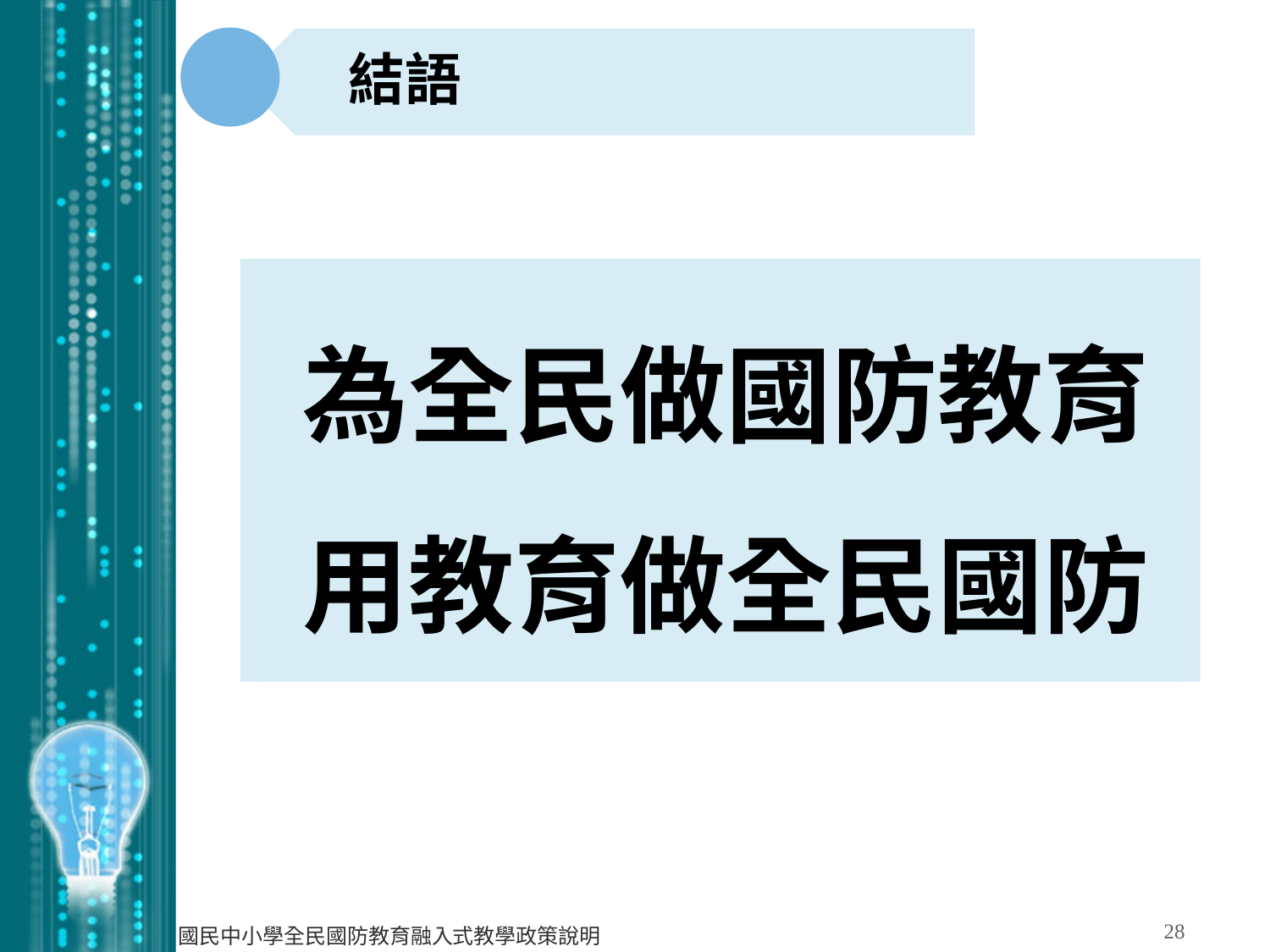

結語
為全民做國防教育
用教育做全民國防

28
國民中小學全民國防教育融入式教學政策說明